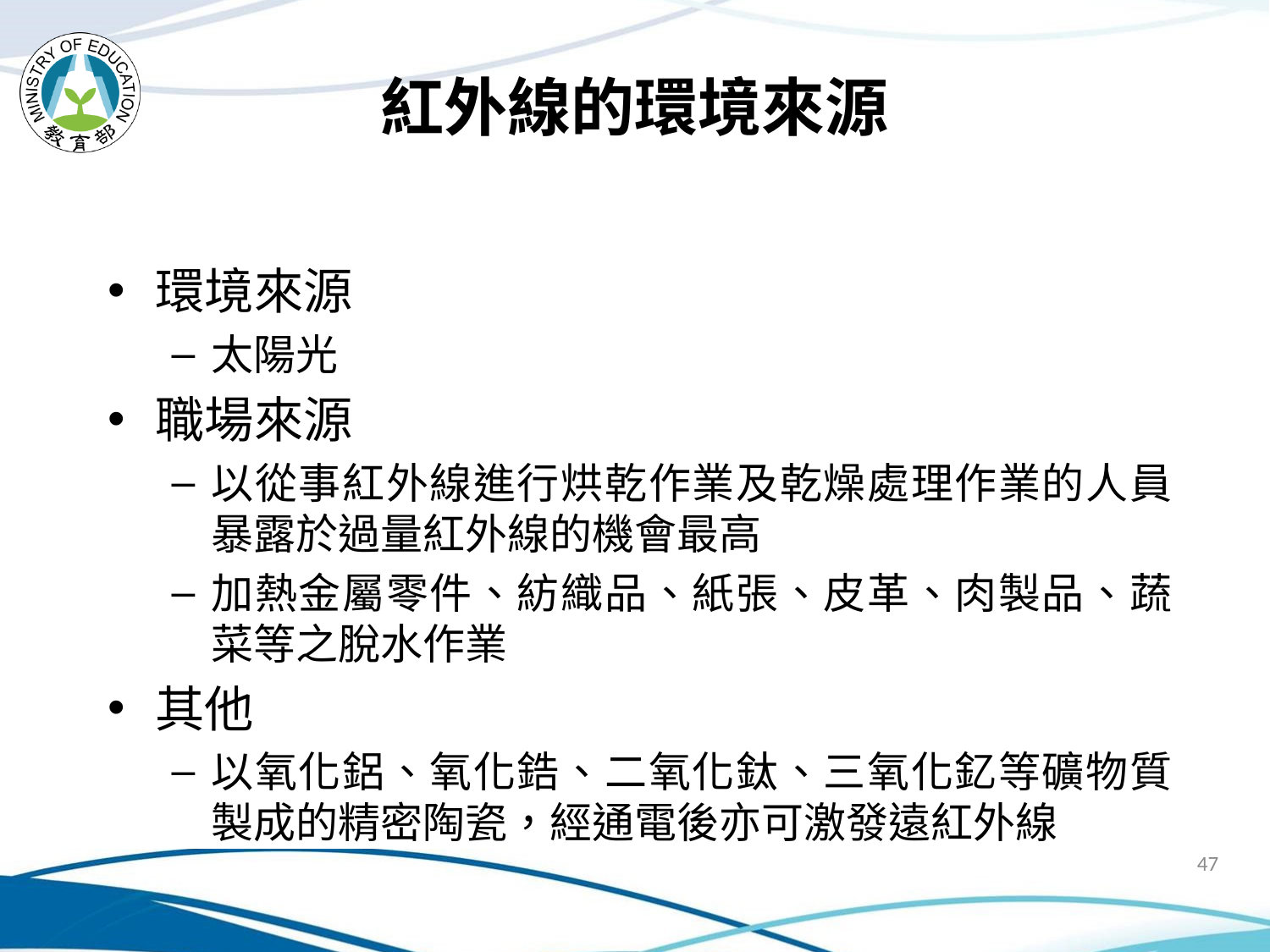

# 紅外線的環境來源
環境來源
太陽光
職場來源
以從事紅外線進行烘乾作業及乾燥處理作業的人員暴露於過量紅外線的機會最高
加熱金屬零件、紡織品、紙張、皮革、肉製品、蔬菜等之脫水作業
其他
以氧化鋁、氧化鋯、二氧化鈦、三氧化釔等礦物質製成的精密陶瓷，經通電後亦可激發遠紅外線
47